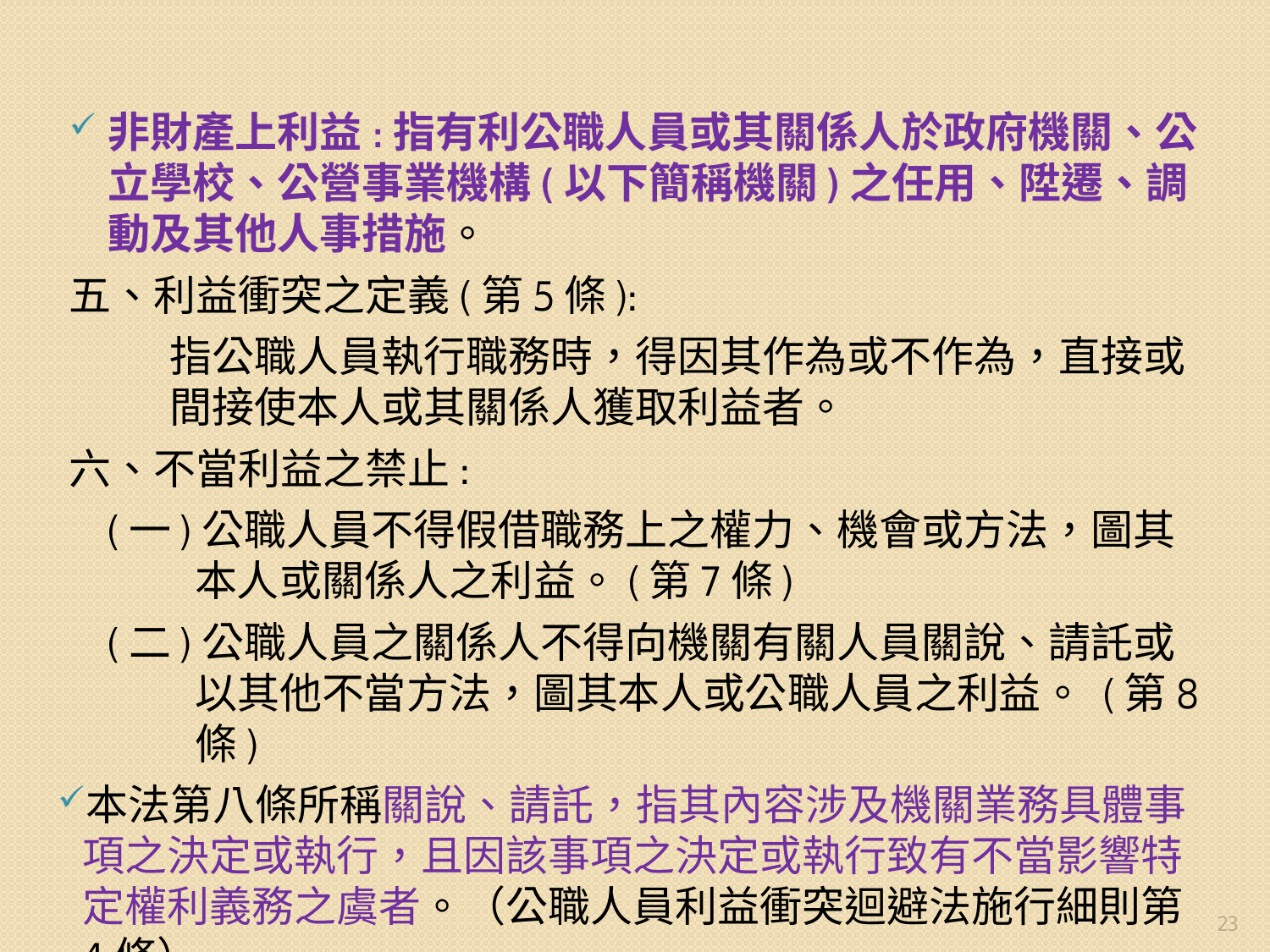

非財產上利益:指有利公職人員或其關係人於政府機關、公立學校、公營事業機構(以下簡稱機關)之任用、陞遷、調動及其他人事措施。
五、利益衝突之定義(第5條):
指公職人員執行職務時，得因其作為或不作為，直接或間接使本人或其關係人獲取利益者。
六、不當利益之禁止:
(一)公職人員不得假借職務上之權力、機會或方法，圖其本人或關係人之利益。(第7條)
(二)公職人員之關係人不得向機關有關人員關說、請託或以其他不當方法，圖其本人或公職人員之利益。 (第8條)
本法第八條所稱關說、請託，指其內容涉及機關業務具體事項之決定或執行，且因該事項之決定或執行致有不當影響特定權利義務之虞者。（公職人員利益衝突迴避法施行細則第4條）
23